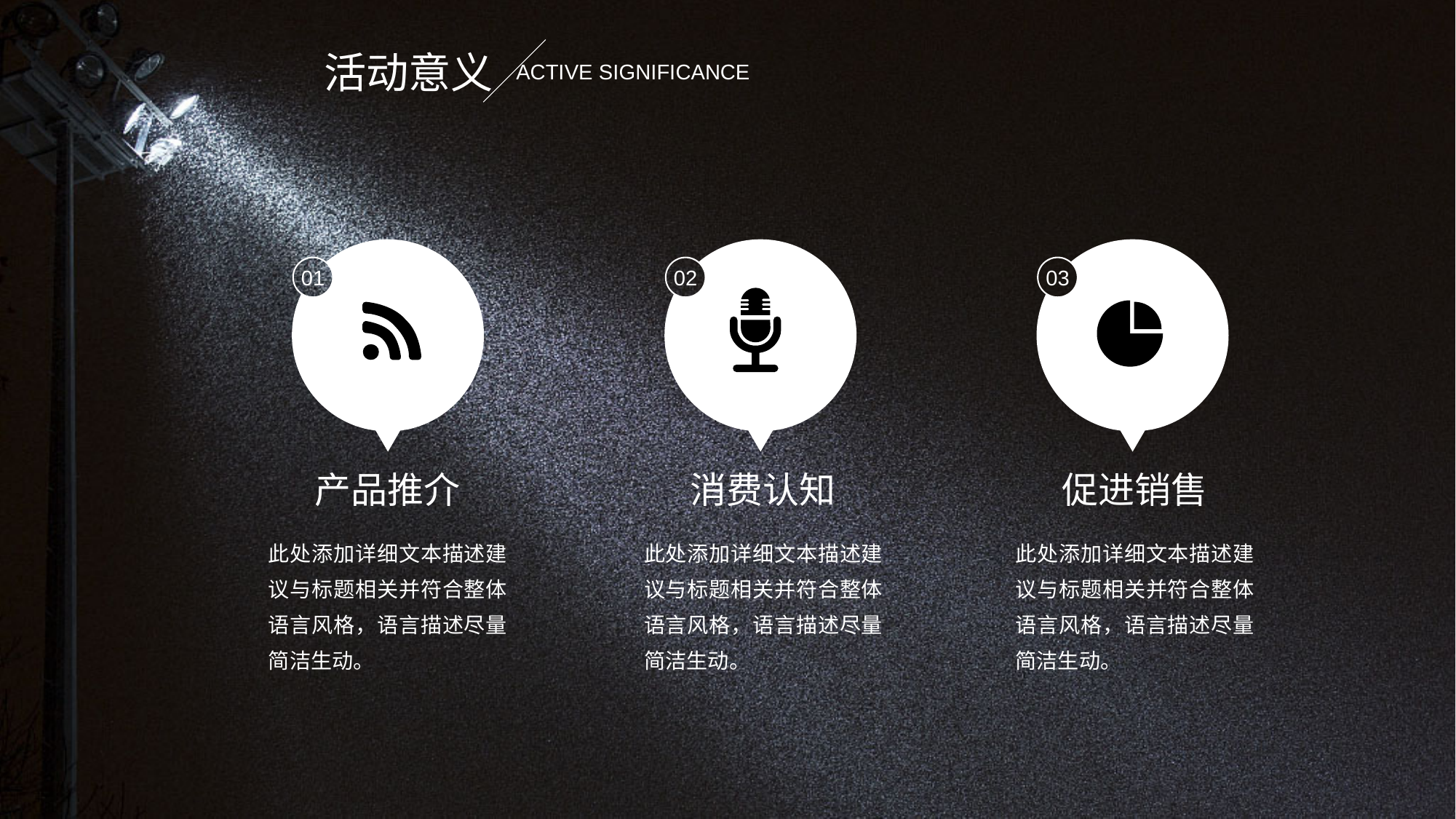

活动意义
ACTIVE SIGNIFICANCE

01

02

03

产品推介
消费认知
促进销售
此处添加详细文本描述建议与标题相关并符合整体语言风格，语言描述尽量简洁生动。
此处添加详细文本描述建议与标题相关并符合整体语言风格，语言描述尽量简洁生动。
此处添加详细文本描述建议与标题相关并符合整体语言风格，语言描述尽量简洁生动。